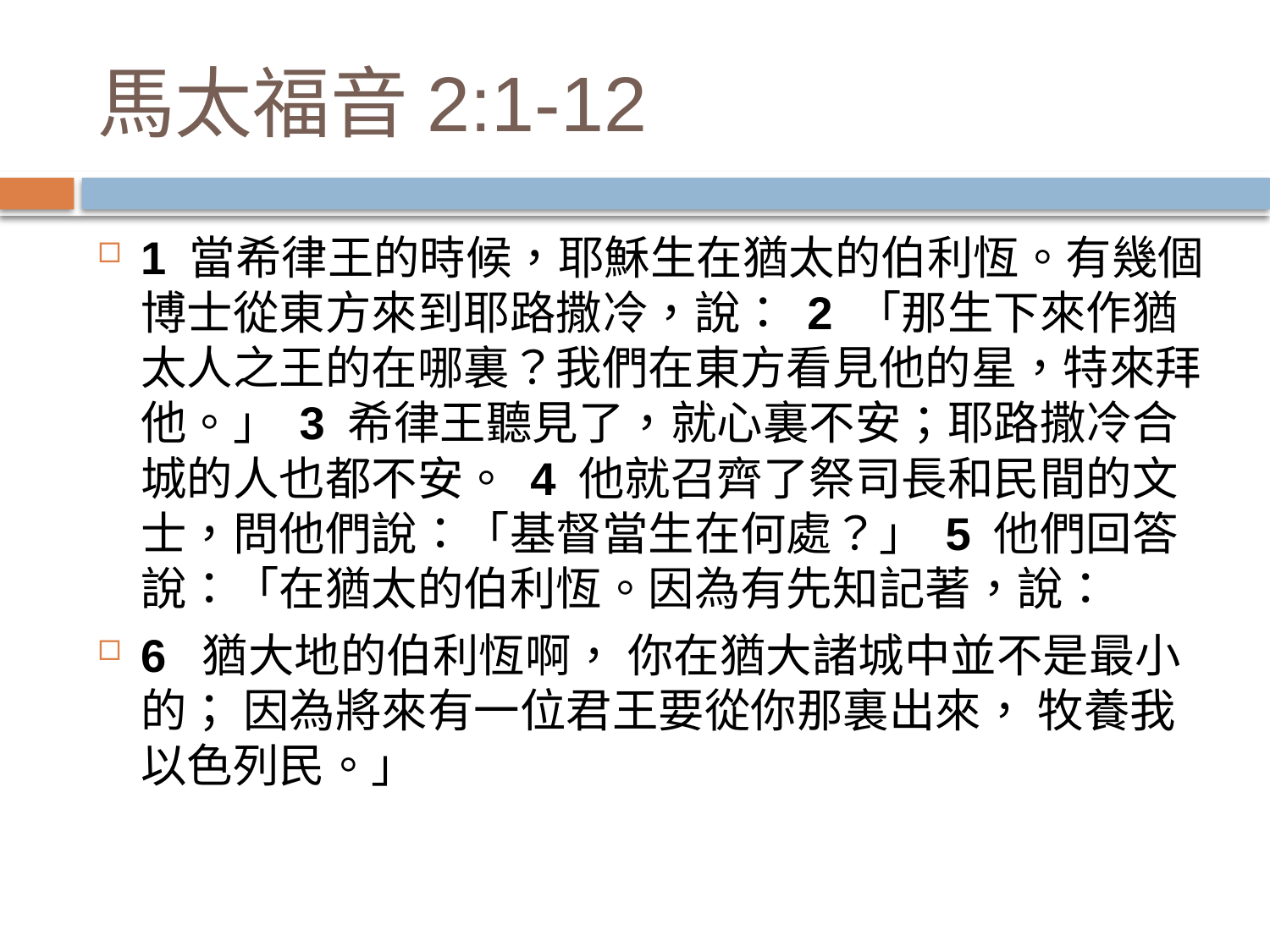

# 馬太福音2:1-12
1 當希律王的時候，耶穌生在猶太的伯利恆。有幾個博士從東方來到耶路撒冷，說： 2 「那生下來作猶太人之王的在哪裏？我們在東方看見他的星，特來拜他。」 3 希律王聽見了，就心裏不安；耶路撒冷合城的人也都不安。 4 他就召齊了祭司長和民間的文士，問他們說：「基督當生在何處？」 5 他們回答說：「在猶太的伯利恆。因為有先知記著，說：
6  猶大地的伯利恆啊， 你在猶大諸城中並不是最小的； 因為將來有一位君王要從你那裏出來， 牧養我以色列民。」